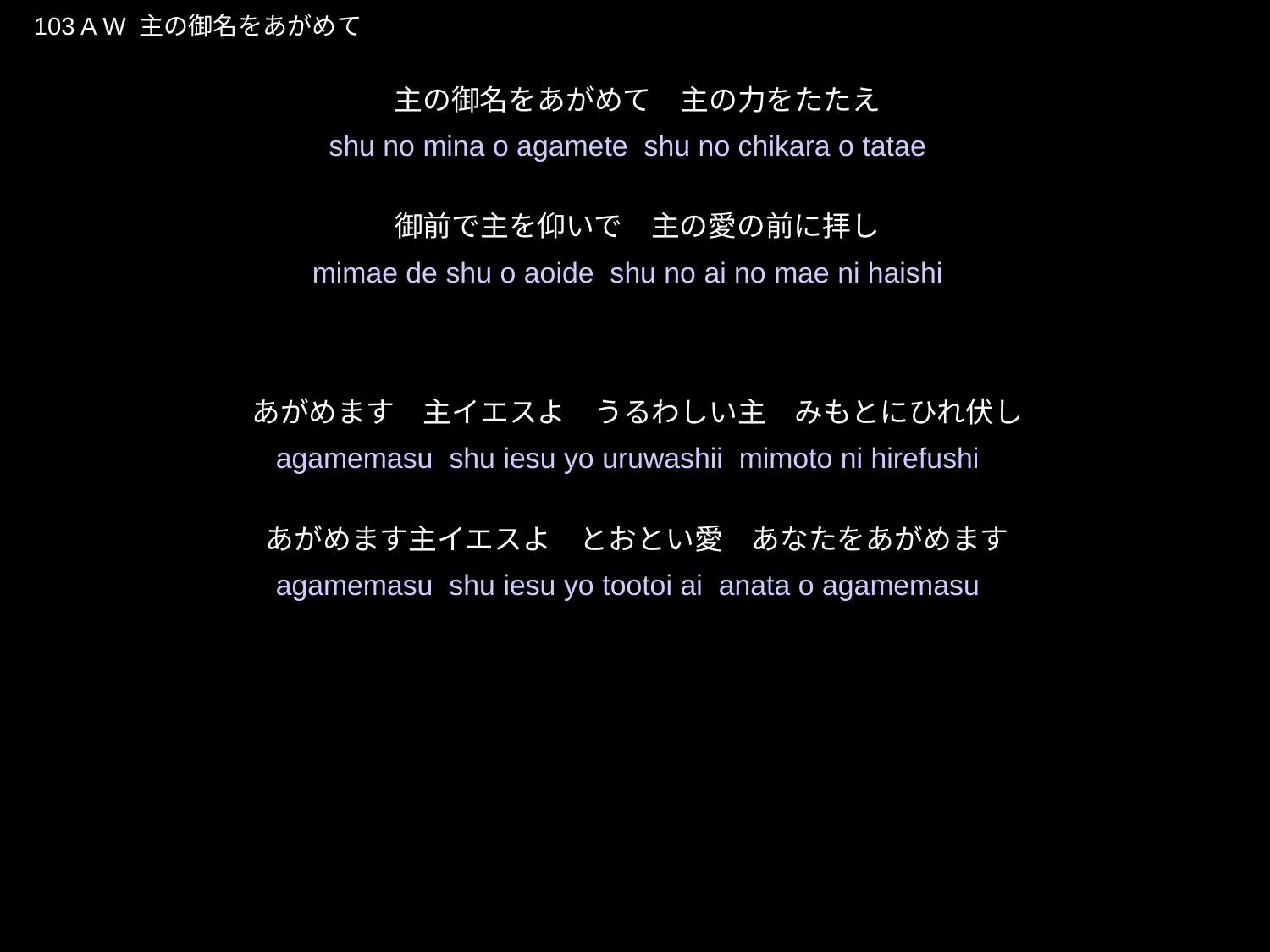

しゅのみなをあがめてしゅのちからをたたえ
★W
103 A W 主の御名をあがめて
主の御名をあがめて　主の力をたたえ
御前で主を仰いで　主の愛の前に拝し
あがめます　主イエスよ　うるわしい主　みもとにひれ伏し
あがめます主イエスよ　とおとい愛　あなたをあがめます
★２
shu no mina o agamete  shu no chikara o tatae
mimae de shu o aoide  shu no ai no mae ni haishi
agamemasu  shu iesu yo uruwashii  mimoto ni hirefushi
agamemasu  shu iesu yo tootoi ai  anata o agamemasu